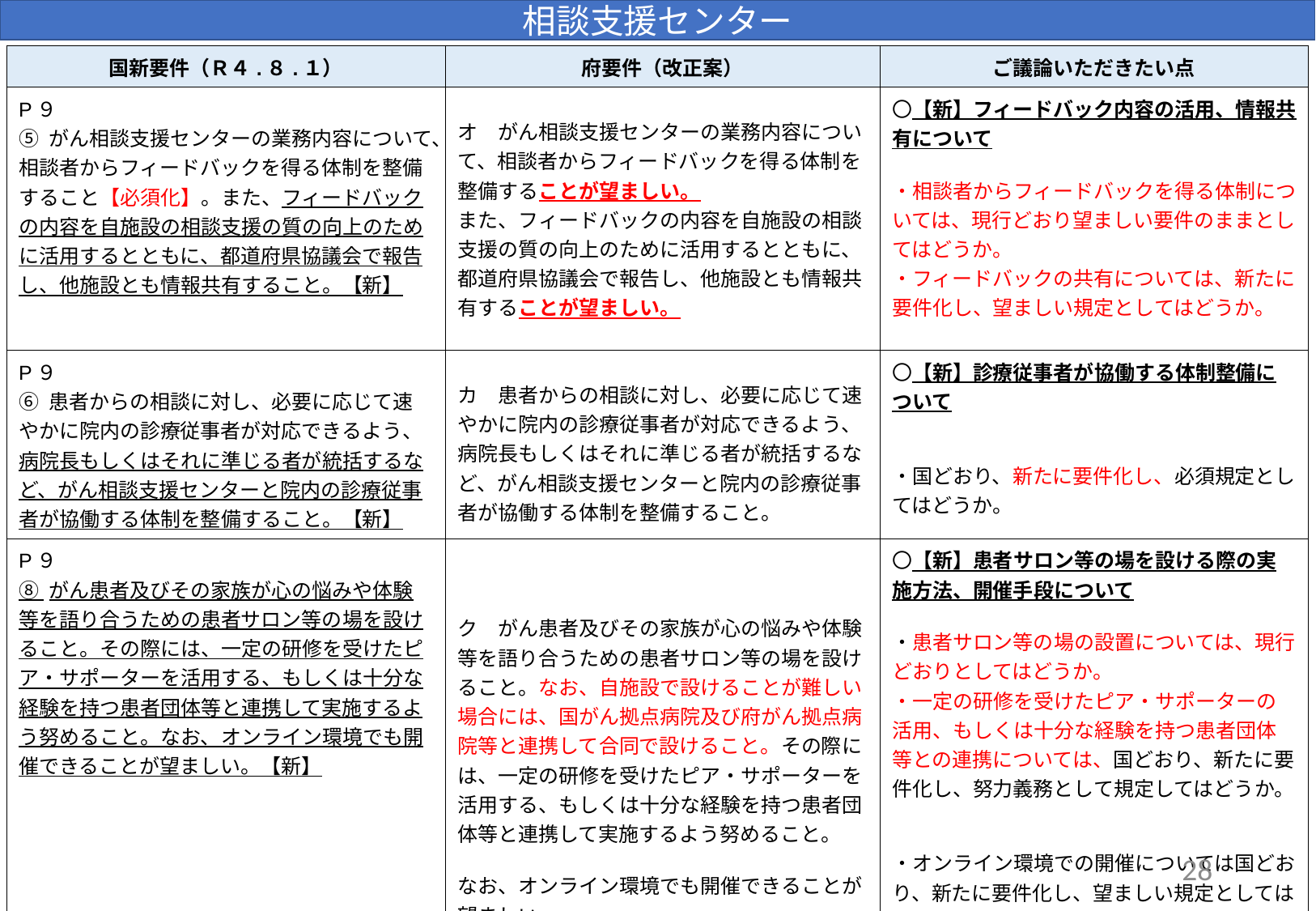

相談支援センター
| 国新要件（Ｒ４.８.１） | 府要件（改正案） | ご議論いただきたい点 |
| --- | --- | --- |
| P９ ⑤ がん相談支援センターの業務内容について、相談者からフィードバックを得る体制を整備すること【必須化】。また、フィードバックの内容を自施設の相談支援の質の向上のために活用するとともに、都道府県協議会で報告し、他施設とも情報共有すること。【新】 | オ　がん相談支援センターの業務内容について、相談者からフィードバックを得る体制を整備することが望ましい。 また、フィードバックの内容を自施設の相談支援の質の向上のために活用するとともに、都道府県協議会で報告し、他施設とも情報共有することが望ましい。 | 〇【新】フィードバック内容の活用、情報共有について ・相談者からフィードバックを得る体制については、現行どおり望ましい要件のままとしてはどうか。 ・フィードバックの共有については、新たに要件化し、望ましい規定としてはどうか。 |
| P９ ⑥ 患者からの相談に対し、必要に応じて速やかに院内の診療従事者が対応できるよう、病院長もしくはそれに準じる者が統括するなど、がん相談支援センターと院内の診療従事者が協働する体制を整備すること。【新】 | カ　患者からの相談に対し、必要に応じて速やかに院内の診療従事者が対応できるよう、病院長もしくはそれに準じる者が統括するなど、がん相談支援センターと院内の診療従事者が協働する体制を整備すること。 | 〇【新】診療従事者が協働する体制整備について ・国どおり、新たに要件化し、必須規定としてはどうか。 |
| P９ ⑧ がん患者及びその家族が心の悩みや体験等を語り合うための患者サロン等の場を設けること。その際には、一定の研修を受けたピア・サポーターを活用する、もしくは十分な経験を持つ患者団体等と連携して実施するよう努めること。なお、オンライン環境でも開催できることが望ましい。【新】 | ク　がん患者及びその家族が心の悩みや体験等を語り合うための患者サロン等の場を設けること。なお、自施設で設けることが難しい場合には、国がん拠点病院及び府がん拠点病院等と連携して合同で設けること。その際には、一定の研修を受けたピア・サポーターを活用する、もしくは十分な経験を持つ患者団体等と連携して実施するよう努めること。 なお、オンライン環境でも開催できることが望ましい。 | 〇【新】患者サロン等の場を設ける際の実施方法、開催手段について ・患者サロン等の場の設置については、現行どおりとしてはどうか。 ・一定の研修を受けたピア・サポーターの活用、もしくは十分な経験を持つ患者団体等との連携については、国どおり、新たに要件化し、努力義務として規定してはどうか。 ・オンライン環境での開催については国どおり、新たに要件化し、望ましい規定としてはどうか。 |
28